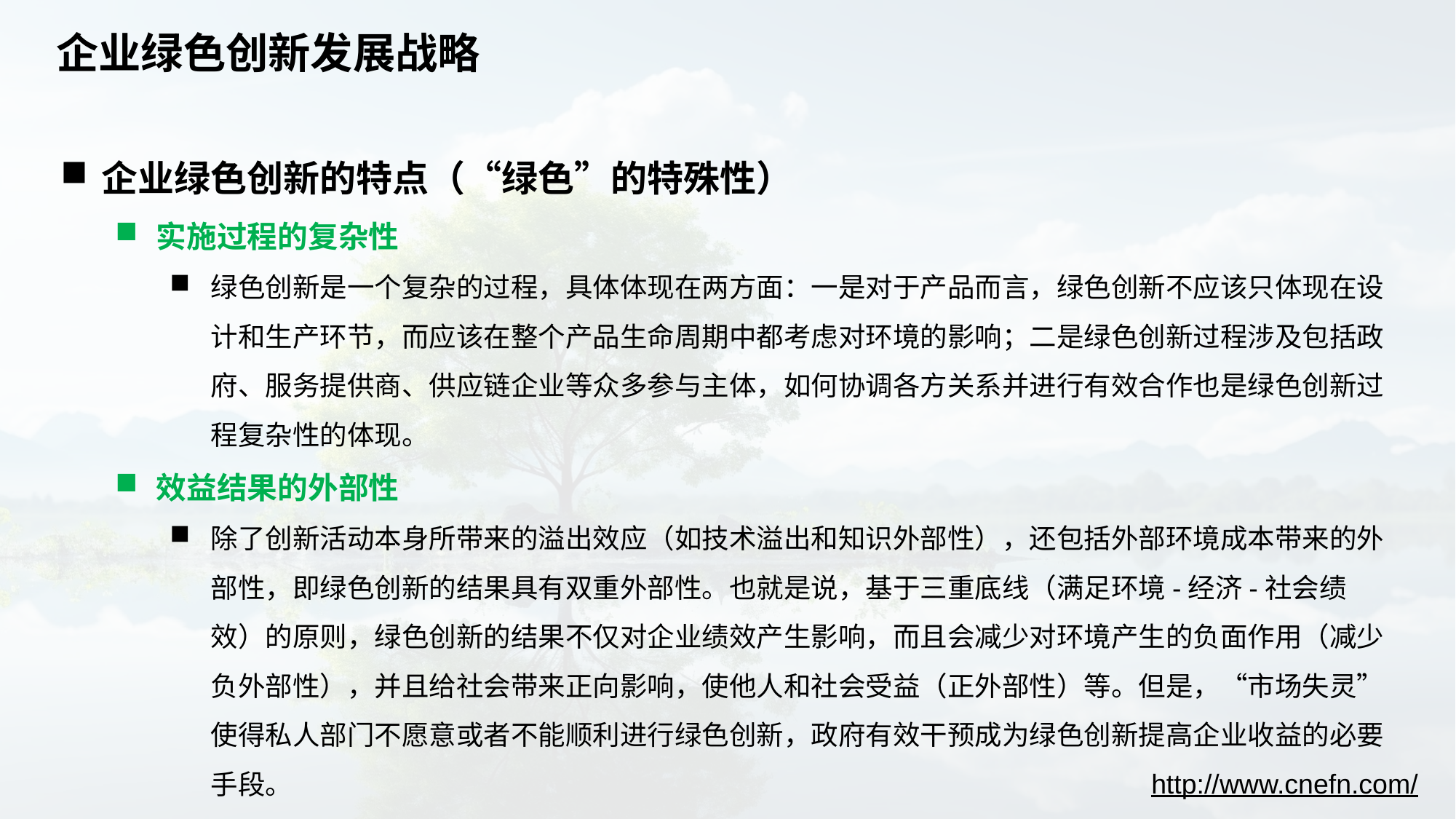

# 企业绿色创新发展战略
企业绿色创新的特点（“绿色”的特殊性）
实施过程的复杂性
绿色创新是一个复杂的过程，具体体现在两方面：一是对于产品而言，绿色创新不应该只体现在设计和生产环节，而应该在整个产品生命周期中都考虑对环境的影响；二是绿色创新过程涉及包括政府、服务提供商、供应链企业等众多参与主体，如何协调各方关系并进行有效合作也是绿色创新过程复杂性的体现。
效益结果的外部性
除了创新活动本身所带来的溢出效应（如技术溢出和知识外部性），还包括外部环境成本带来的外部性，即绿色创新的结果具有双重外部性。也就是说，基于三重底线（满足环境-经济-社会绩效）的原则，绿色创新的结果不仅对企业绩效产生影响，而且会减少对环境产生的负面作用（减少负外部性），并且给社会带来正向影响，使他人和社会受益（正外部性）等。但是，“市场失灵”使得私人部门不愿意或者不能顺利进行绿色创新，政府有效干预成为绿色创新提高企业收益的必要手段。